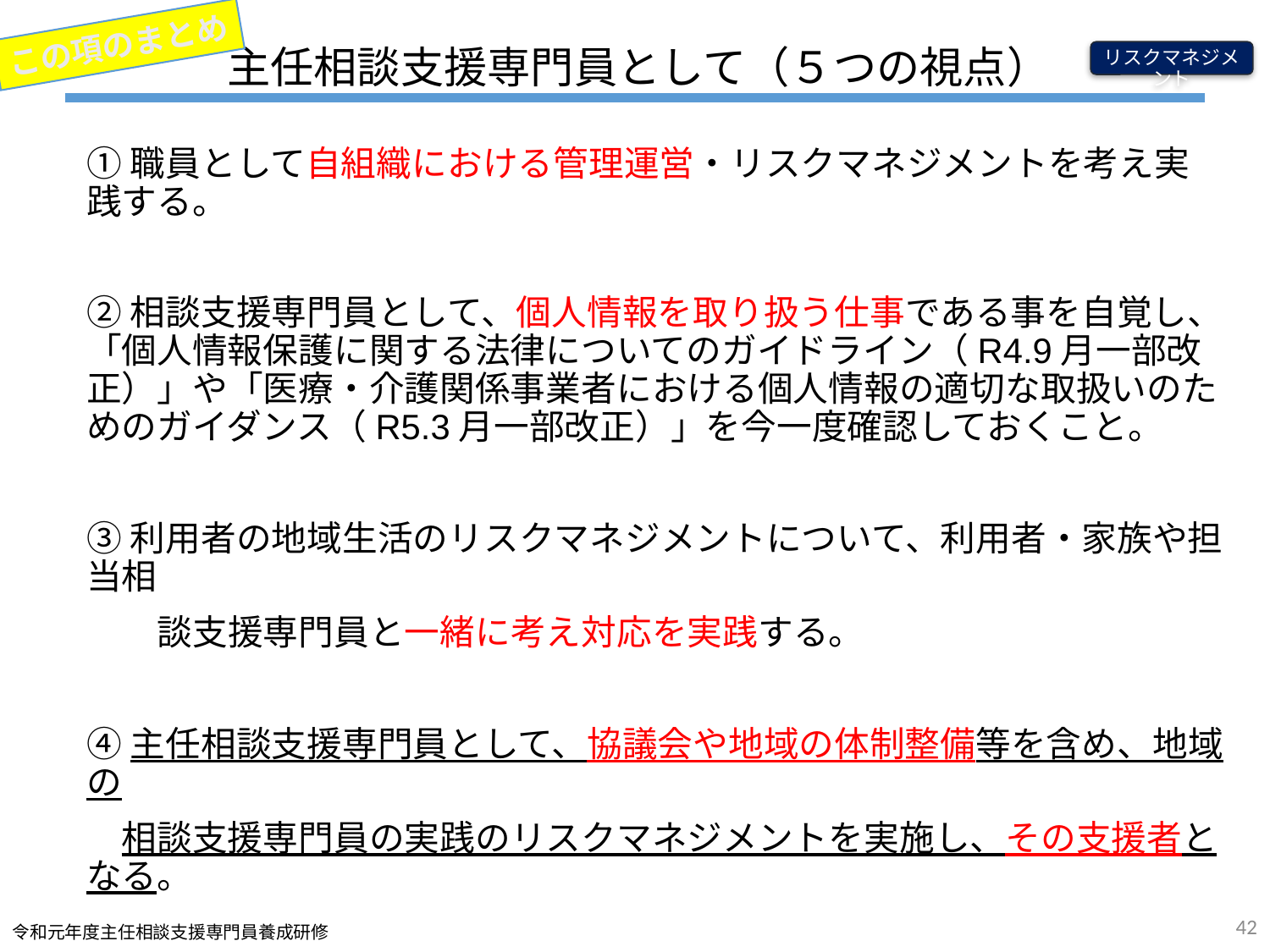

この項のまとめ
主任相談支援専門員として（５つの視点）
リスクマネジメント
①職員として自組織における管理運営・リスクマネジメントを考え実践する。

②相談支援専門員として、個人情報を取り扱う仕事である事を自覚し、「個人情報保護に関する法律についてのガイドライン（R4.9月一部改正）」や「医療・介護関係事業者における個人情報の適切な取扱いのためのガイダンス（R5.3月一部改正）」を今一度確認しておくこと。

③利用者の地域生活のリスクマネジメントについて、利用者・家族や担当相
　　談支援専門員と一緒に考え対応を実践する。

④主任相談支援専門員として、協議会や地域の体制整備等を含め、地域の
　相談支援専門員の実践のリスクマネジメントを実施し、その支援者となる。

⑤自分自身の実践や今の制度のあり方などを含め、常に立ち位置を振り返り、
　マンネリや満足に陥らないためのリスクマネジメントを図る。
42
令和元年度主任相談支援専門員養成研修